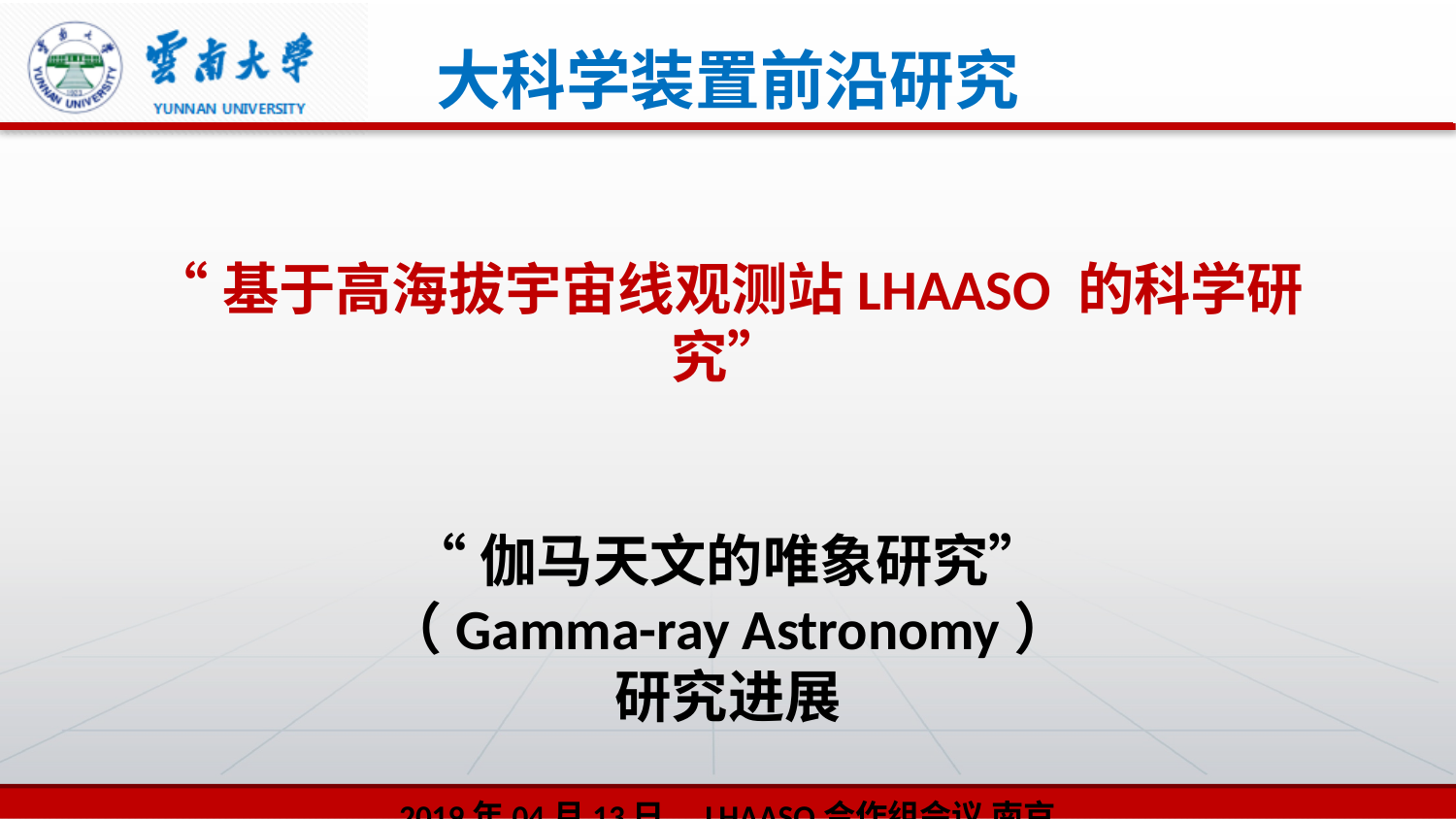

大科学装置前沿研究

“基于高海拔宇宙线观测站LHAASO 的科学研究”

“伽马天文的唯象研究”
（Gamma-ray Astronomy）
研究进展

2019年04月13日，LHAASO合作组会议 南京